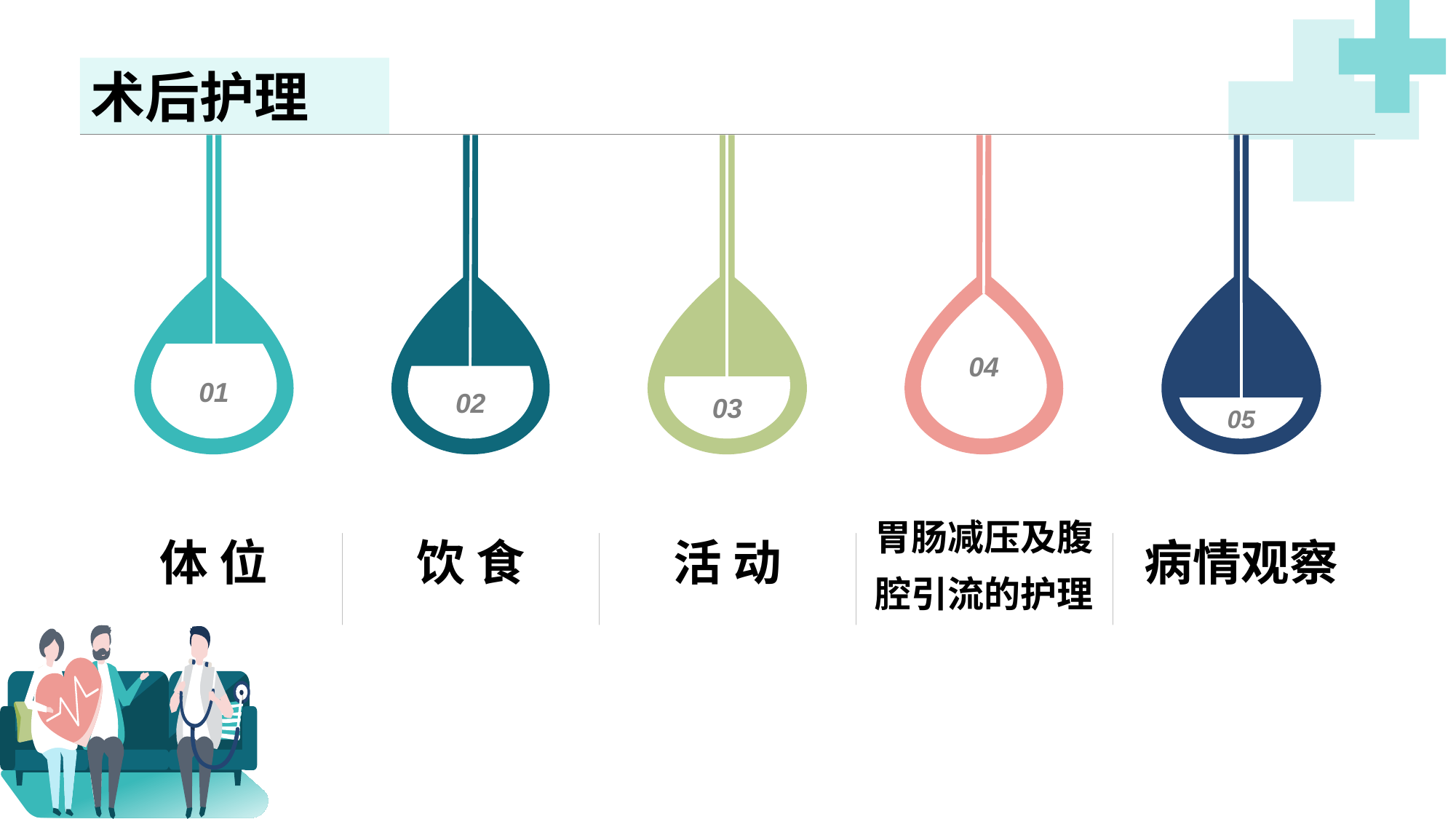

术后护理

04

01

02

03

05
体 位
饮 食
活 动
胃肠减压及腹腔引流的护理
病情观察